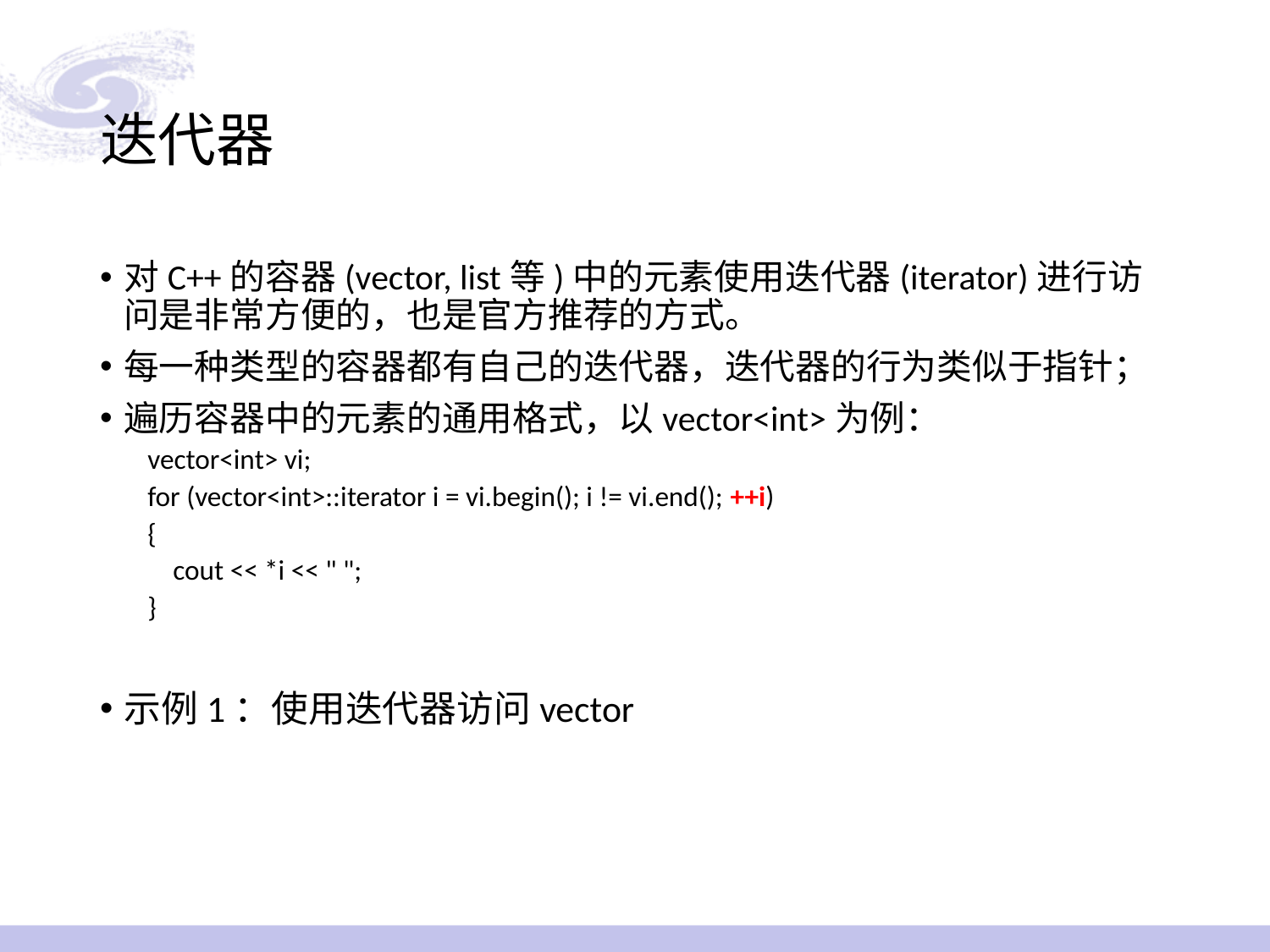

# 迭代器
对C++的容器(vector, list等)中的元素使用迭代器(iterator)进行访问是非常方便的，也是官方推荐的方式。
每一种类型的容器都有自己的迭代器，迭代器的行为类似于指针；
遍历容器中的元素的通用格式，以vector<int>为例：
vector<int> vi;
for (vector<int>::iterator i = vi.begin(); i != vi.end(); ++i)
{
    cout << *i << " ";
}

示例1：使用迭代器访问vector